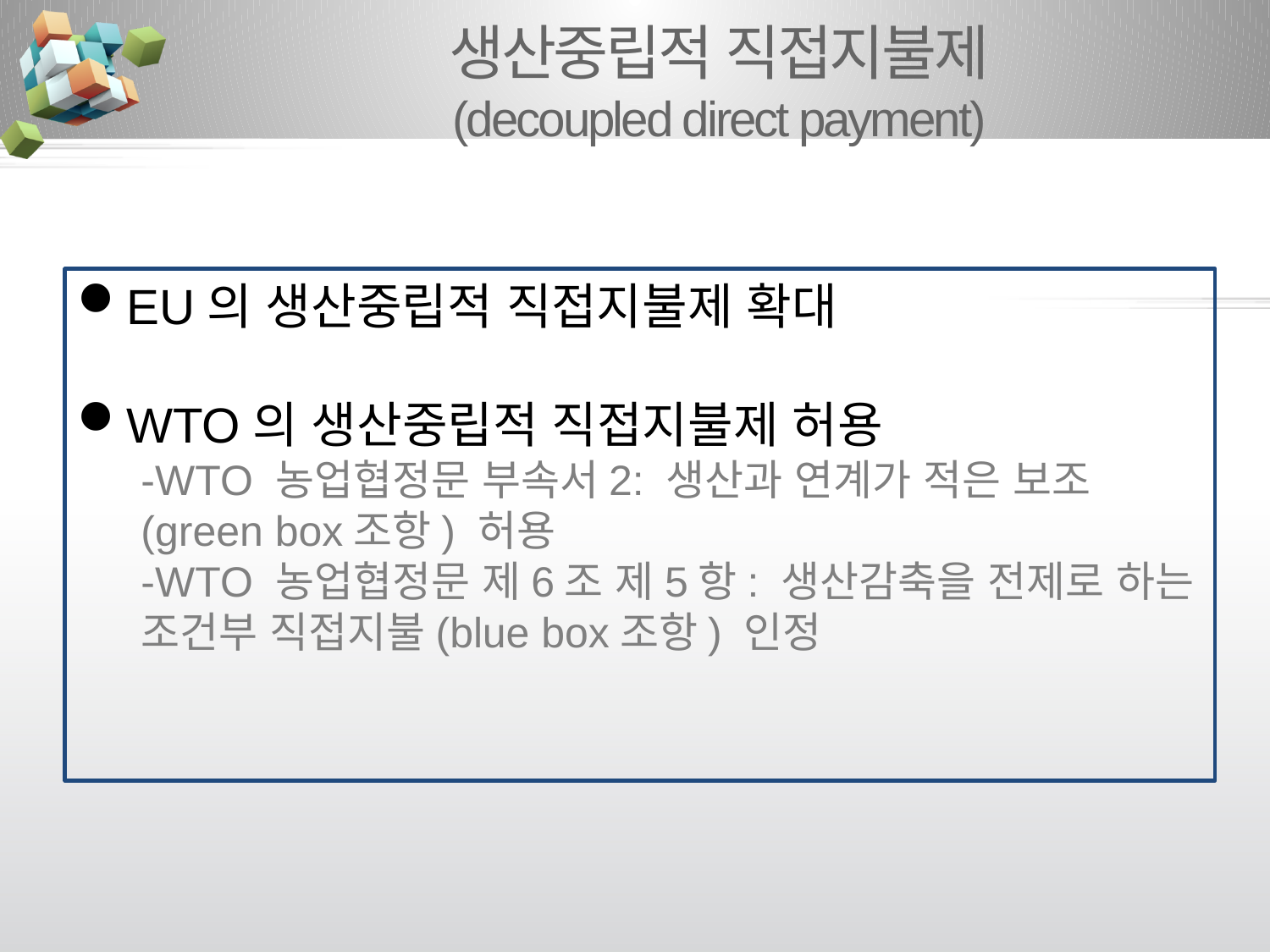

# 생산중립적 직접지불제 (decoupled direct payment)
EU의 생산중립적 직접지불제 확대

WTO의 생산중립적 직접지불제 허용
-WTO 농업협정문 부속서2: 생산과 연계가 적은 보조(green box조항) 허용
-WTO 농업협정문 제6조 제5항: 생산감축을 전제로 하는 조건부 직접지불(blue box조항) 인정